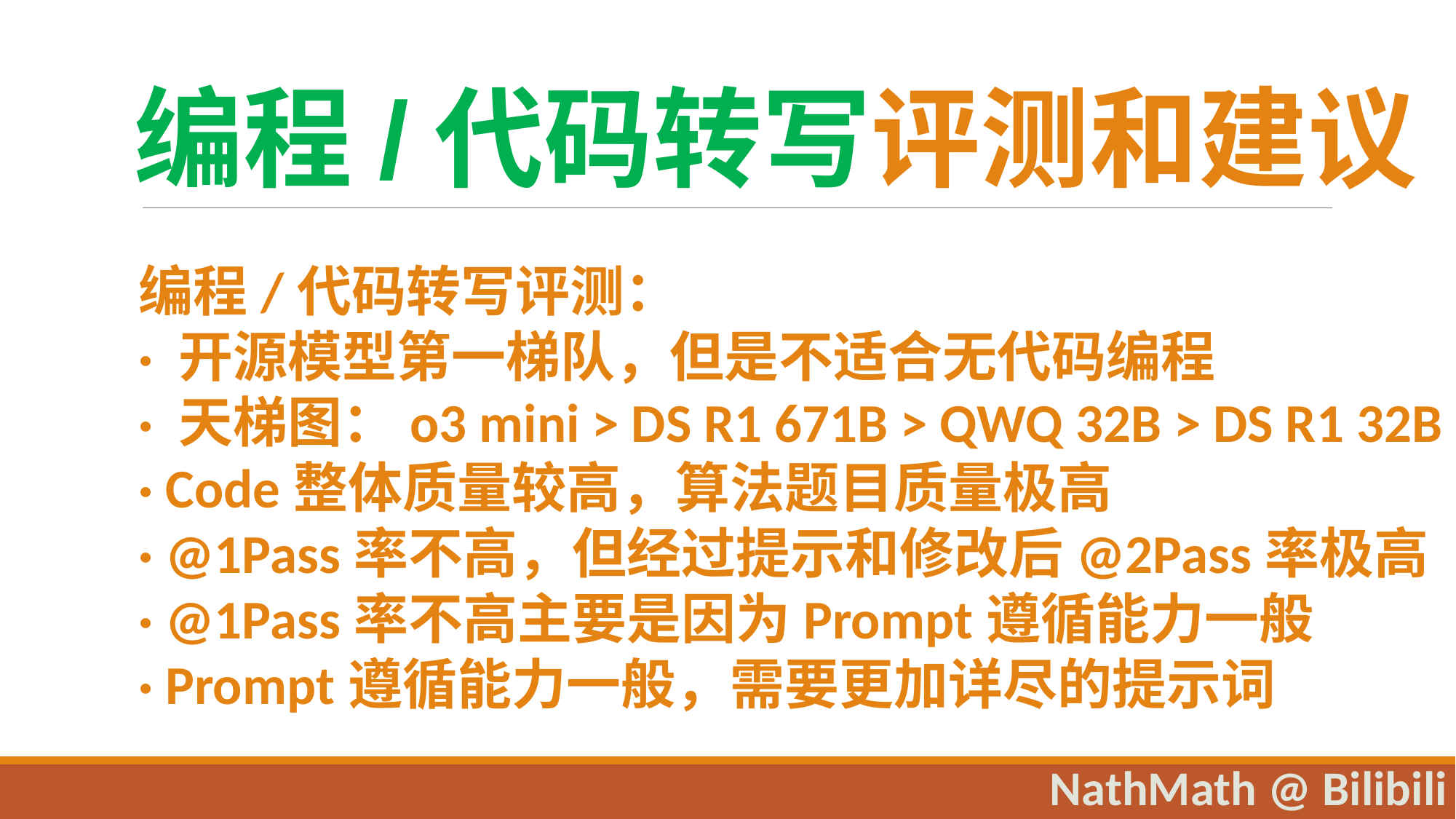

编程/代码转写评测和建议
编程/代码转写评测：
· 开源模型第一梯队，但是不适合无代码编程
· 天梯图：o3 mini > DS R1 671B > QWQ 32B > DS R1 32B
· Code整体质量较高，算法题目质量极高
· @1Pass率不高，但经过提示和修改后@2Pass率极高
· @1Pass率不高主要是因为Prompt遵循能力一般
· Prompt遵循能力一般，需要更加详尽的提示词
NathMath @ Bilibili